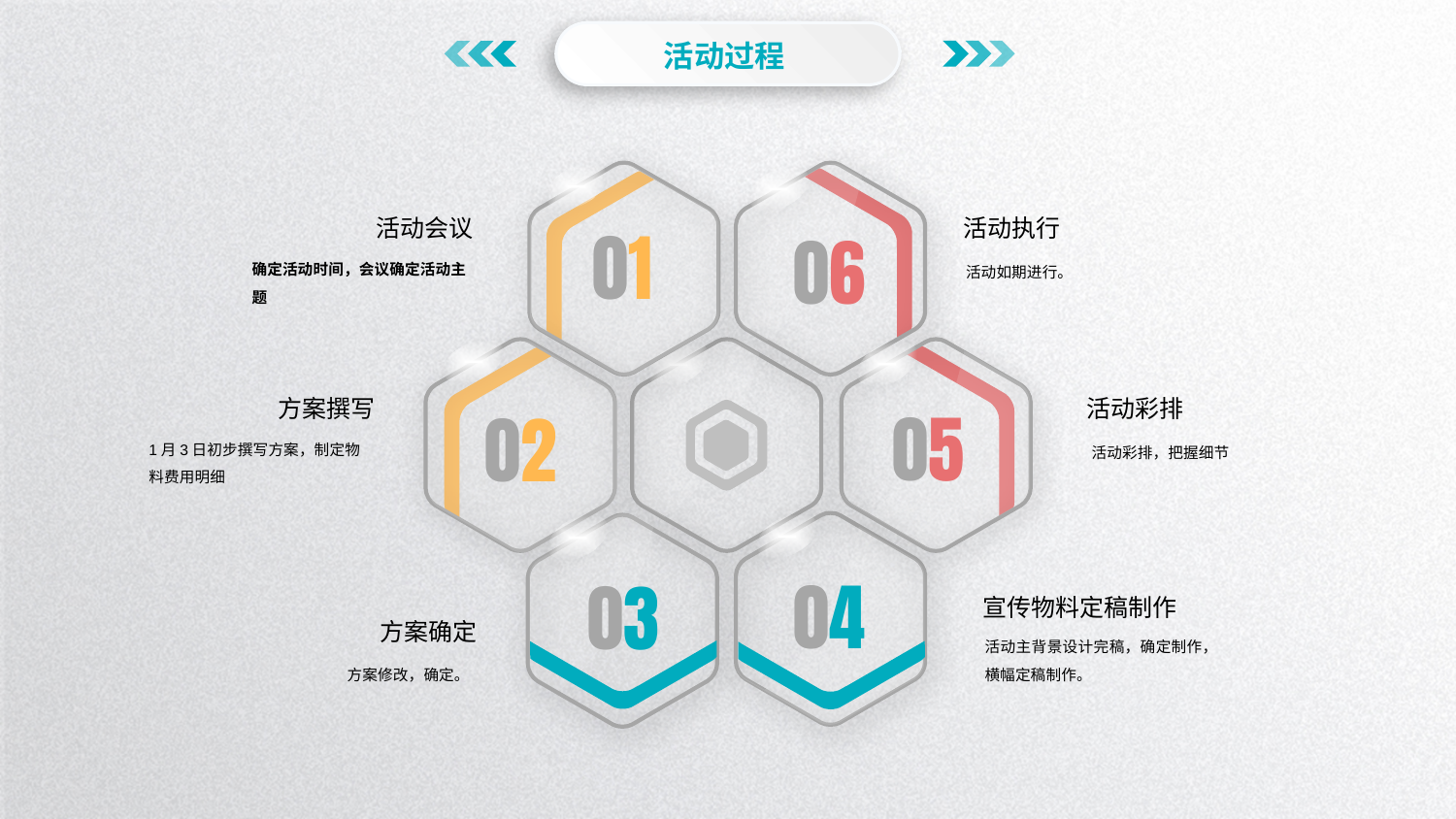

活动过程

01

06

活动执行
活动如期进行。
活动会议
确定活动时间，会议确定活动主题

02

05

活动彩排
活动彩排，把握细节
方案撰写
1月3日初步撰写方案，制定物料费用明细

04

03

宣传物料定稿制作
活动主背景设计完稿，确定制作，横幅定稿制作。
方案确定
方案修改，确定。